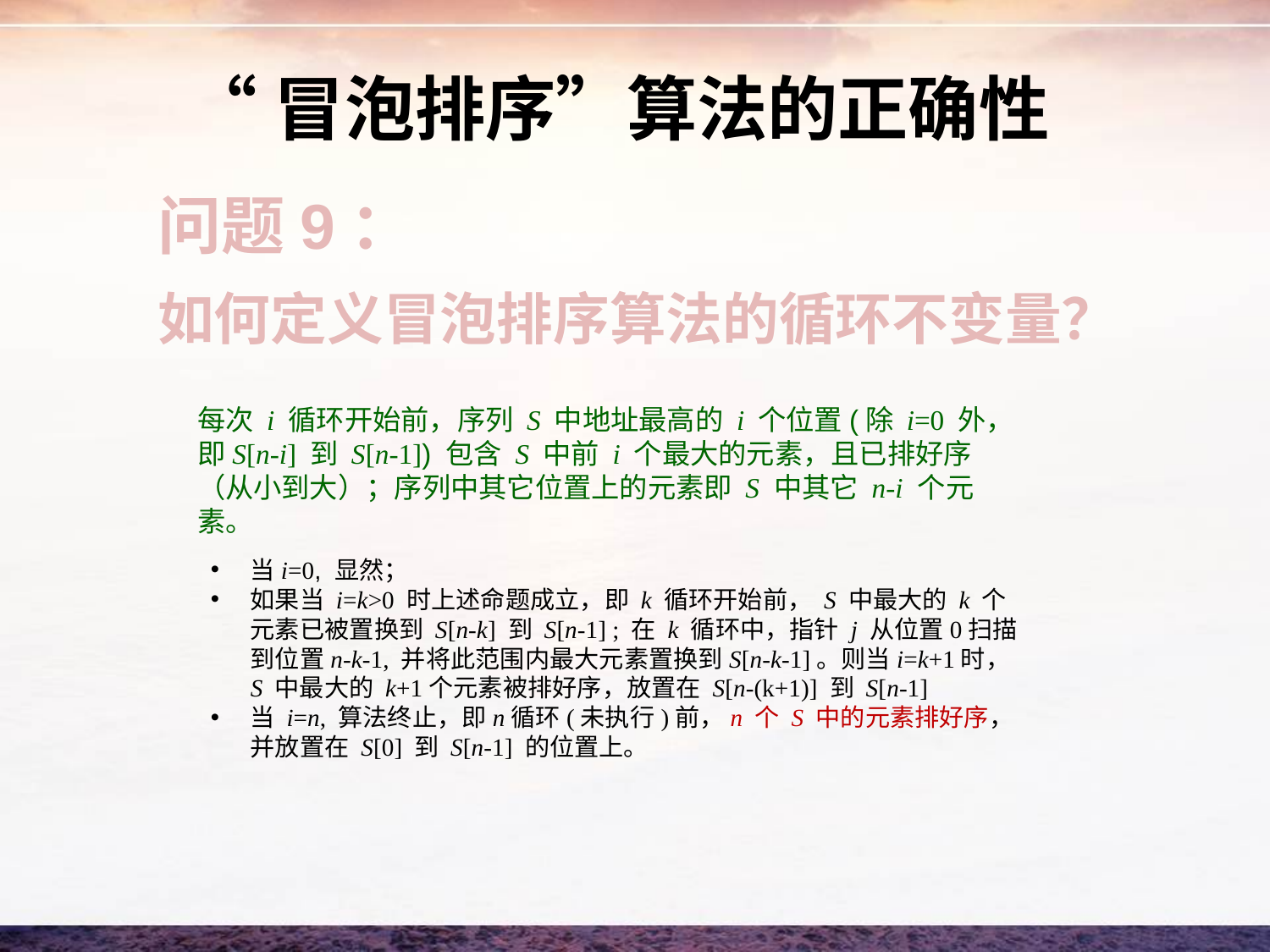

# “冒泡排序”算法的正确性
问题9：
如何定义冒泡排序算法的循环不变量？
每次 i 循环开始前，序列 S 中地址最高的 i 个位置(除 i=0 外，即S[n-i] 到 S[n-1]) 包含 S 中前 i 个最大的元素，且已排好序（从小到大）；序列中其它位置上的元素即 S 中其它 n-i 个元素。
当i=0, 显然；
如果当 i=k>0 时上述命题成立，即 k 循环开始前， S 中最大的 k 个元素已被置换到 S[n-k] 到 S[n-1] ; 在 k 循环中，指针 j 从位置0扫描到位置n-k-1, 并将此范围内最大元素置换到S[n-k-1]。则当i=k+1时，S 中最大的 k+1个元素被排好序，放置在 S[n-(k+1)] 到 S[n-1]
当 i=n, 算法终止，即n循环(未执行)前，n 个 S 中的元素排好序，并放置在 S[0] 到 S[n-1] 的位置上。